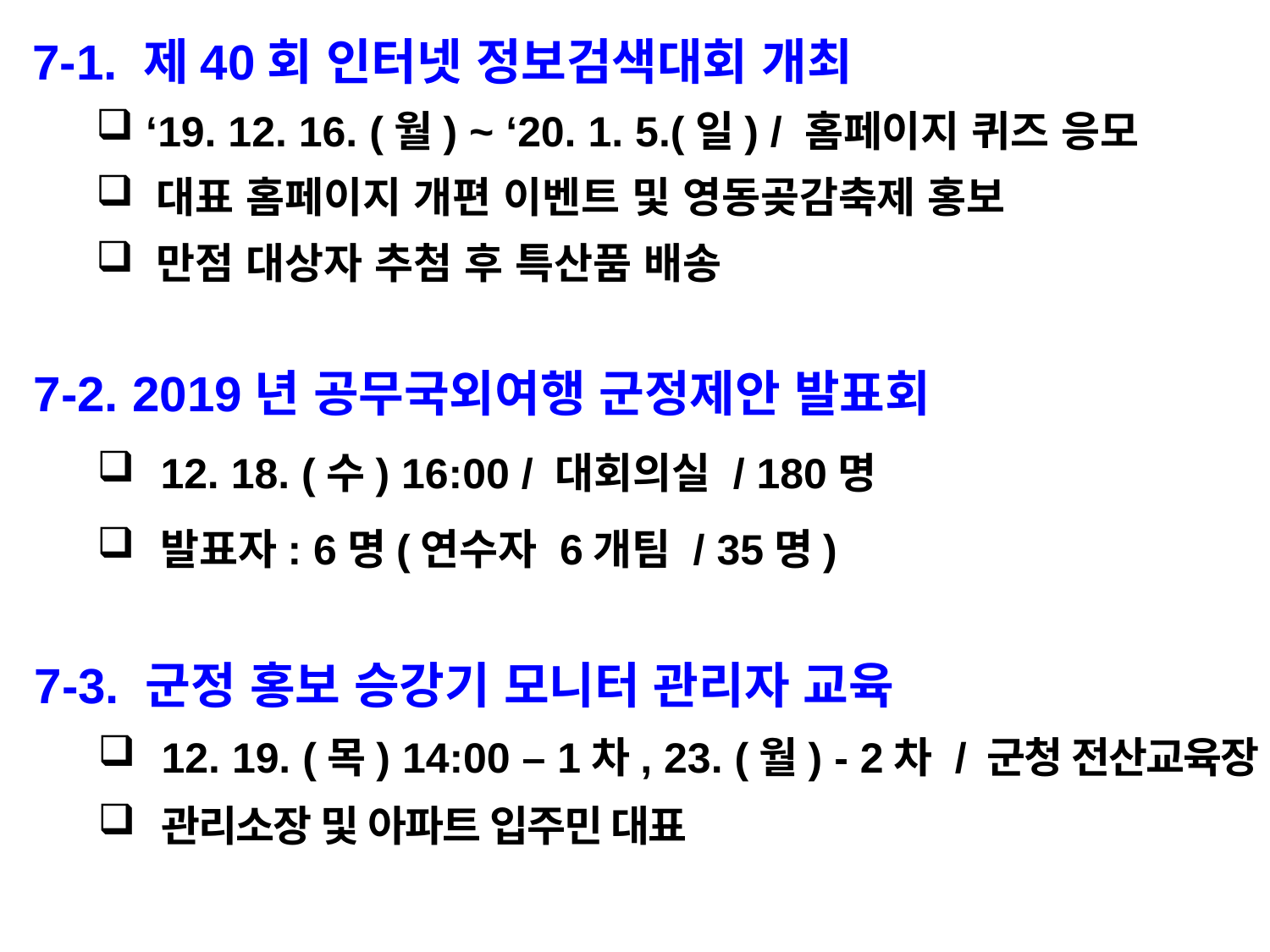

7-1. 제40회 인터넷 정보검색대회 개최
 ‘19. 12. 16. (월) ~ ‘20. 1. 5.(일) / 홈페이지 퀴즈 응모
 대표 홈페이지 개편 이벤트 및 영동곶감축제 홍보
 만점 대상자 추첨 후 특산품 배송
7-2. 2019년 공무국외여행 군정제안 발표회
12. 18. (수) 16:00 / 대회의실 / 180명
발표자: 6명(연수자 6개팀 / 35명)
7-3. 군정 홍보 승강기 모니터 관리자 교육
12. 19. (목) 14:00 – 1차, 23. (월) - 2차 / 군청 전산교육장
관리소장 및 아파트 입주민 대표